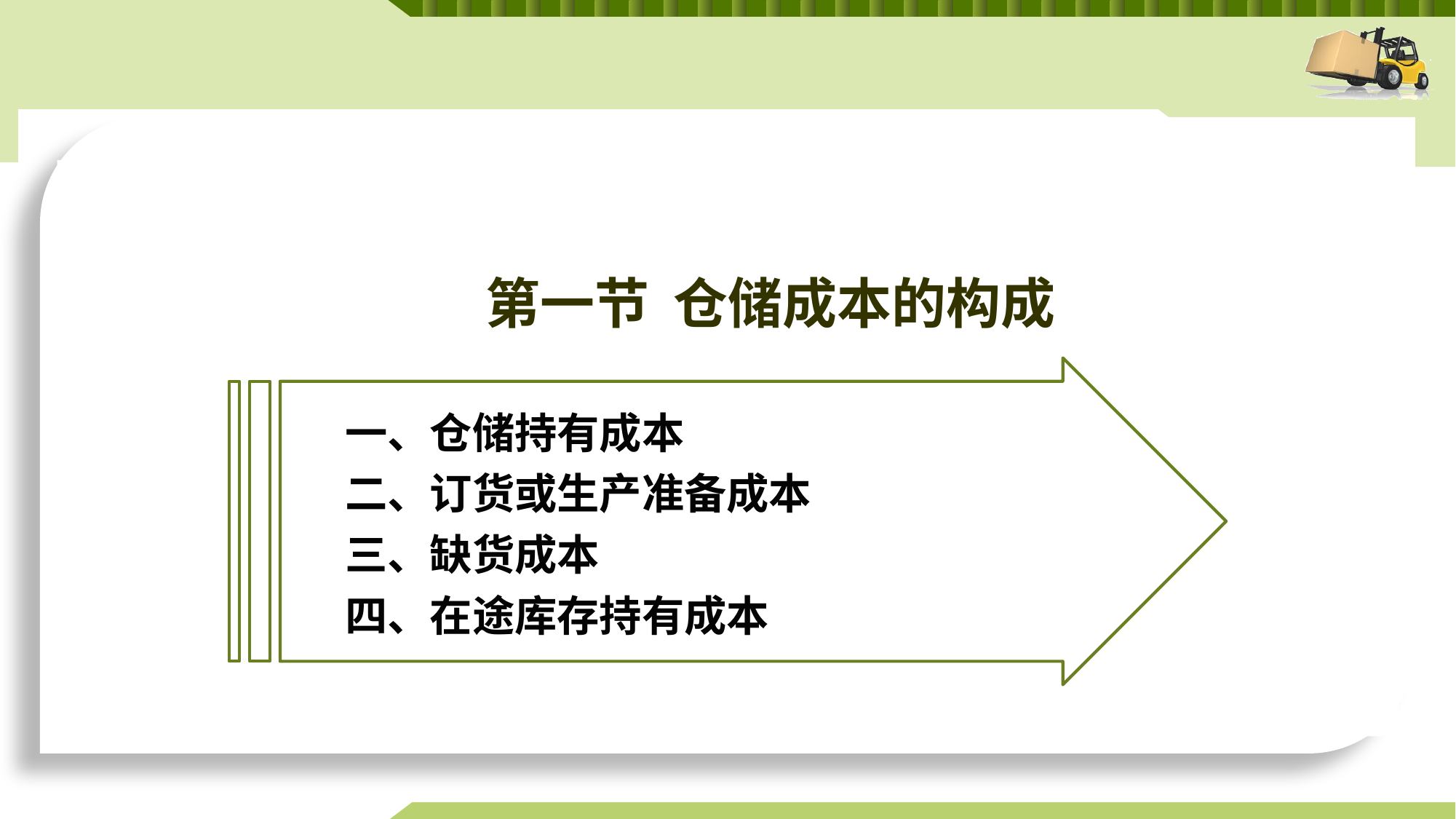

第一节  仓储成本的构成

一、仓储持有成本
二、订货或生产准备成本
三、缺货成本
四、在途库存持有成本